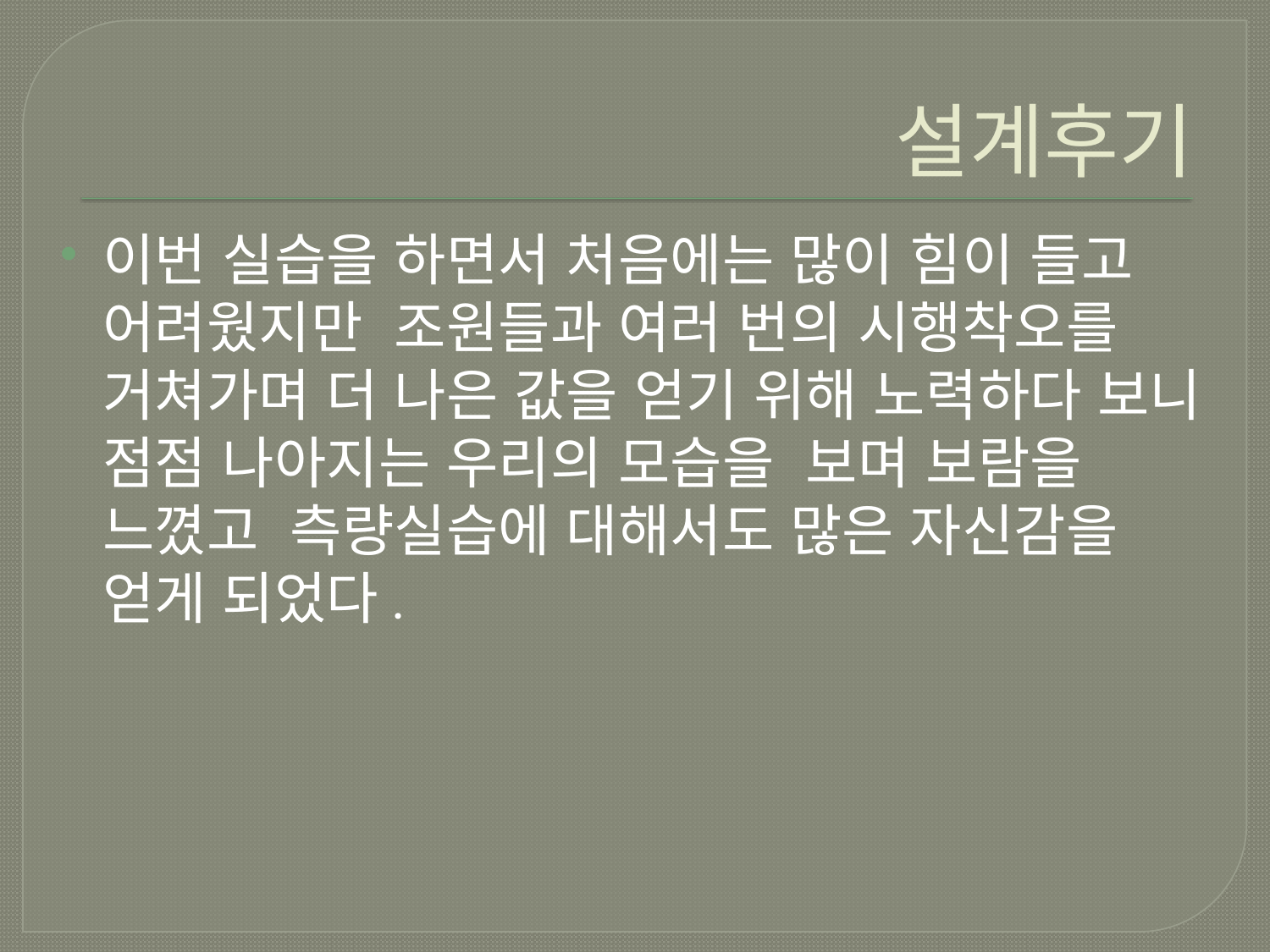

# 설계후기
이번 실습을 하면서 처음에는 많이 힘이 들고 어려웠지만  조원들과 여러 번의 시행착오를 거쳐가며 더 나은 값을 얻기 위해 노력하다 보니 점점 나아지는 우리의 모습을  보며 보람을 느꼈고  측량실습에 대해서도 많은 자신감을 얻게 되었다.